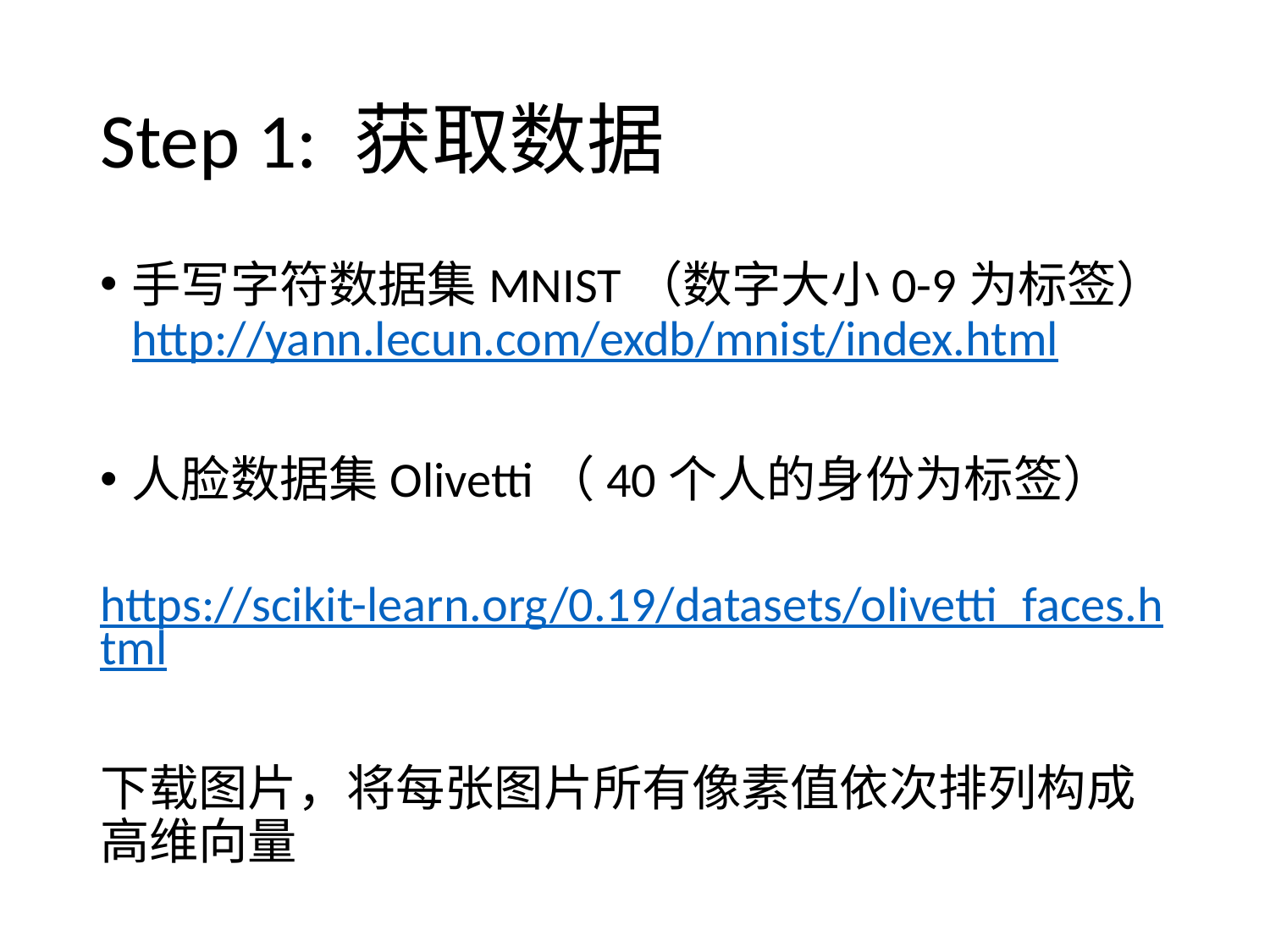

# Step 1: 获取数据
手写字符数据集MNIST（数字大小0-9为标签） http://yann.lecun.com/exdb/mnist/index.html

人脸数据集Olivetti（40个人的身份为标签）
 https://scikit-learn.org/0.19/datasets/olivetti_faces.html

下载图片，将每张图片所有像素值依次排列构成高维向量